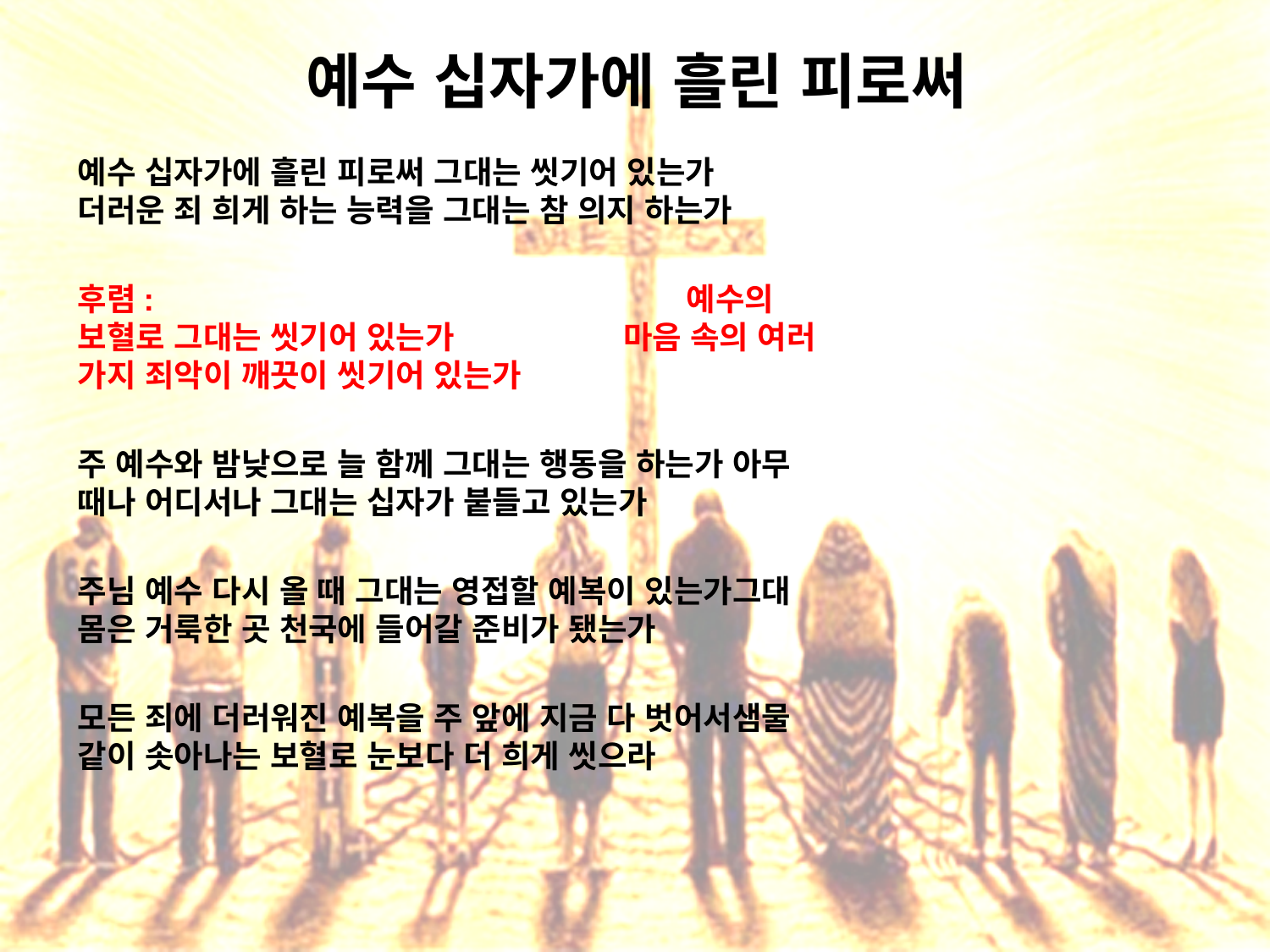

# 예수 십자가에 흘린 피로써
예수 십자가에 흘린 피로써 그대는 씻기어 있는가      더러운 죄 희게 하는 능력을 그대는 참 의지 하는가

후렴:                                                           예수의 보혈로 그대는 씻기어 있는가                   마음 속의 여러 가지 죄악이 깨끗이 씻기어 있는가

주 예수와 밤낮으로 늘 함께 그대는 행동을 하는가 아무 때나 어디서나 그대는 십자가 붙들고 있는가

주님 예수 다시 올 때 그대는 영접할 예복이 있는가그대 몸은 거룩한 곳 천국에 들어갈 준비가 됐는가

모든 죄에 더러워진 예복을 주 앞에 지금 다 벗어서샘물 같이 솟아나는 보혈로 눈보다 더 희게 씻으라